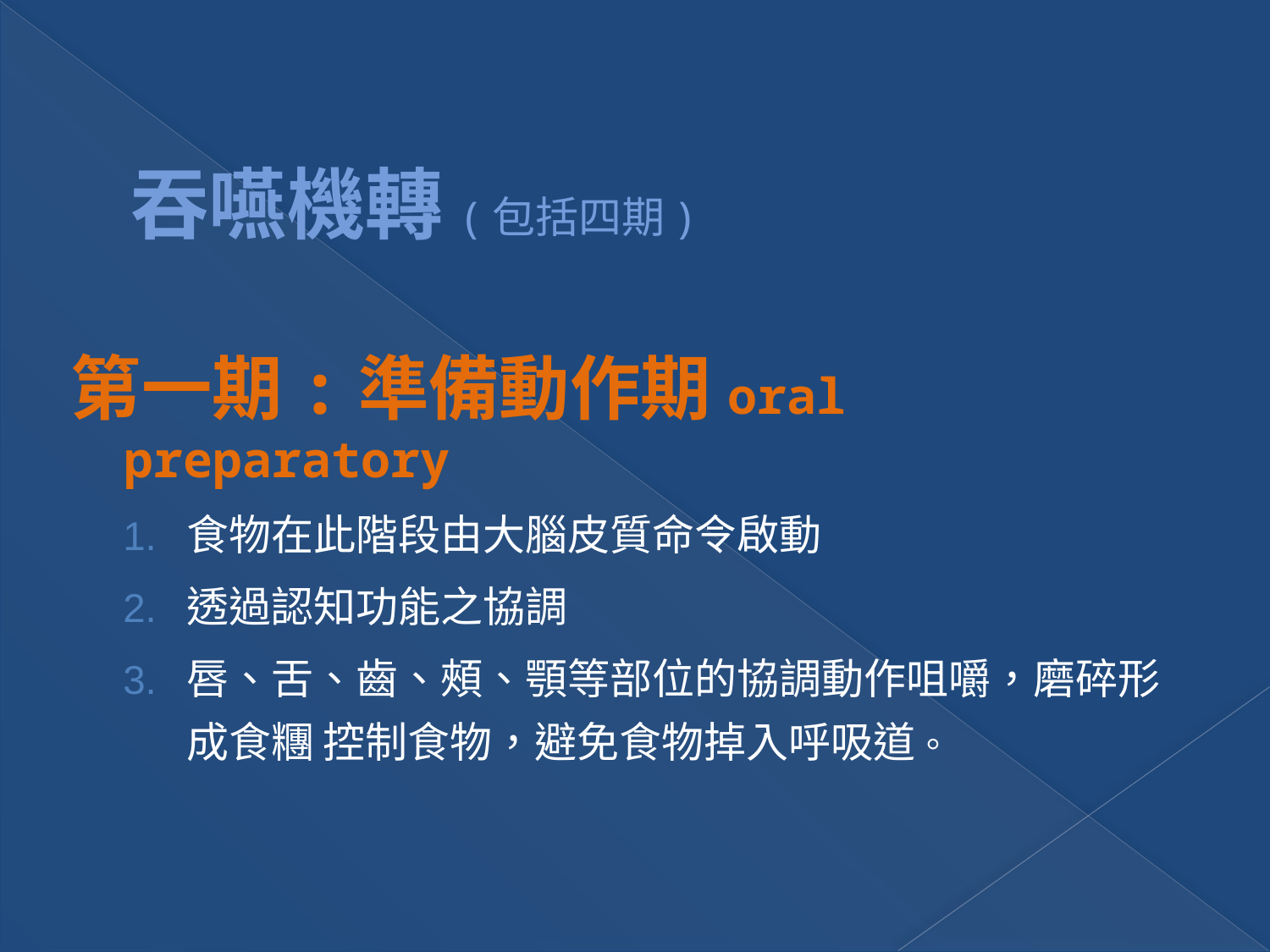

# 吞嚥機轉(包括四期)

第一期:準備動作期oral preparatory
食物在此階段由大腦皮質命令啟動
透過認知功能之協調
唇、舌、齒、頰、顎等部位的協調動作咀嚼，磨碎形成食糰 控制食物，避免食物掉入呼吸道。